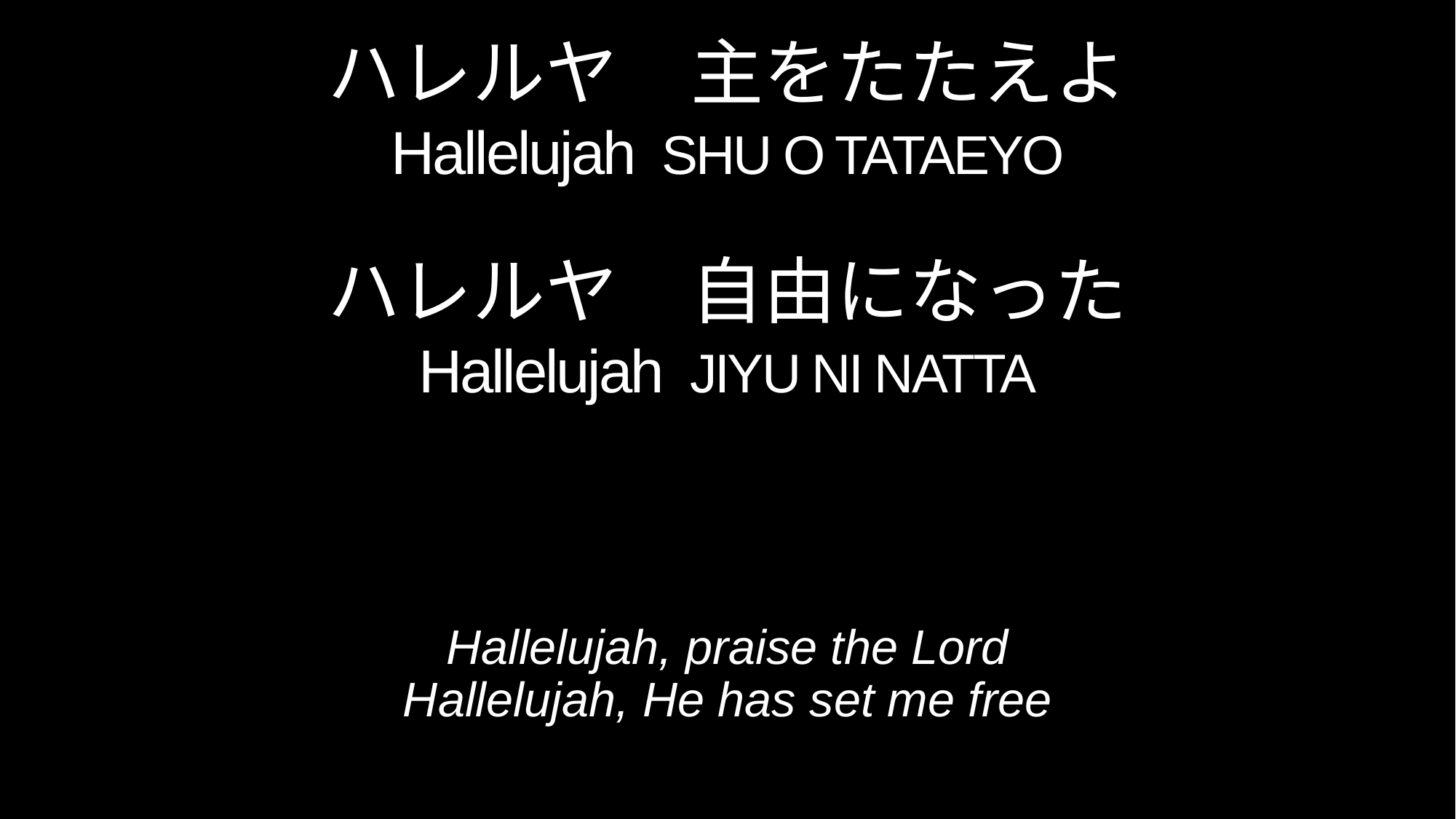

# ハレルヤ　主をたたえよ Hallelujah  SHU O TATAEYO 　 ハレルヤ　自由になった Hallelujah  JIYU NI NATTA
Hallelujah, praise the Lord
Hallelujah, He has set me free